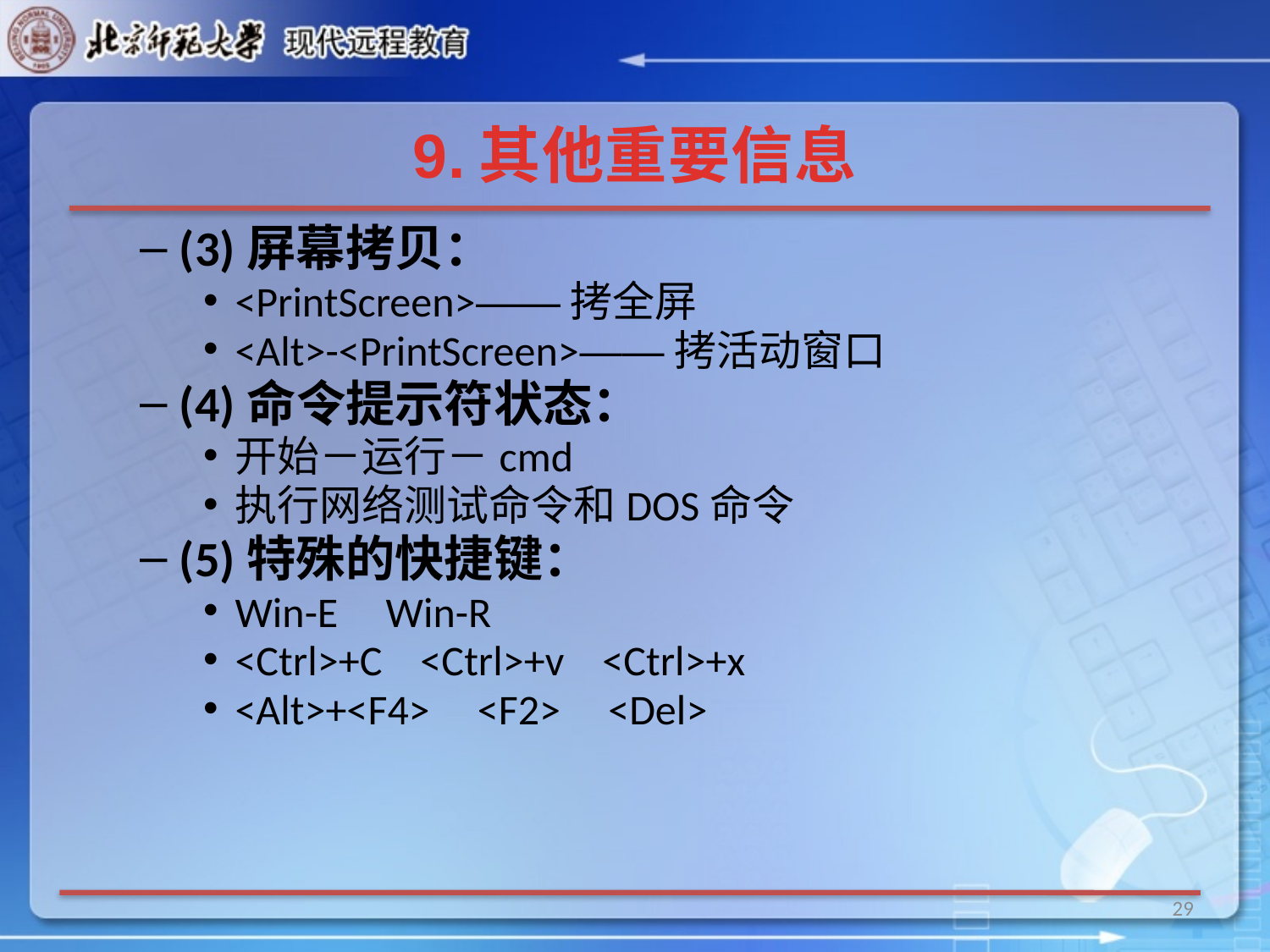

# 9.其他重要信息
(3)屏幕拷贝：
<PrintScreen>——拷全屏
<Alt>-<PrintScreen>——拷活动窗口
(4)命令提示符状态：
开始－运行－cmd
执行网络测试命令和DOS命令
(5)特殊的快捷键：
Win-E     Win-R
<Ctrl>+C    <Ctrl>+v    <Ctrl>+x
<Alt>+<F4>     <F2>     <Del>
29